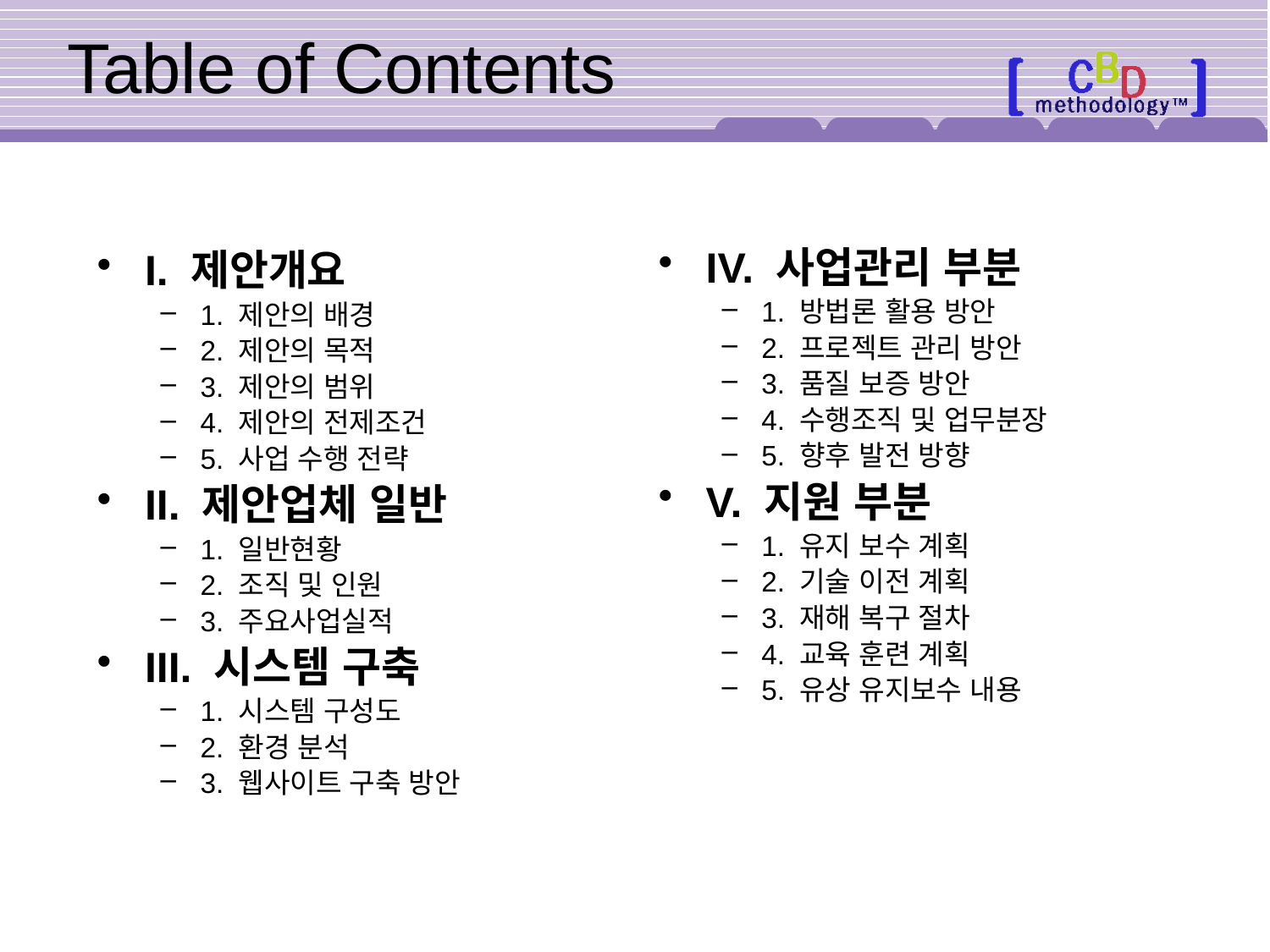

Table of Contents
IV. 사업관리 부분
1. 방법론 활용 방안
2. 프로젝트 관리 방안
3. 품질 보증 방안
4. 수행조직 및 업무분장
5. 향후 발전 방향
V. 지원 부분
1. 유지 보수 계획
2. 기술 이전 계획
3. 재해 복구 절차
4. 교육 훈련 계획
5. 유상 유지보수 내용
I. 제안개요
1. 제안의 배경
2. 제안의 목적
3. 제안의 범위
4. 제안의 전제조건
5. 사업 수행 전략
II. 제안업체 일반
1. 일반현황
2. 조직 및 인원
3. 주요사업실적
III. 시스템 구축
1. 시스템 구성도
2. 환경 분석
3. 웹사이트 구축 방안